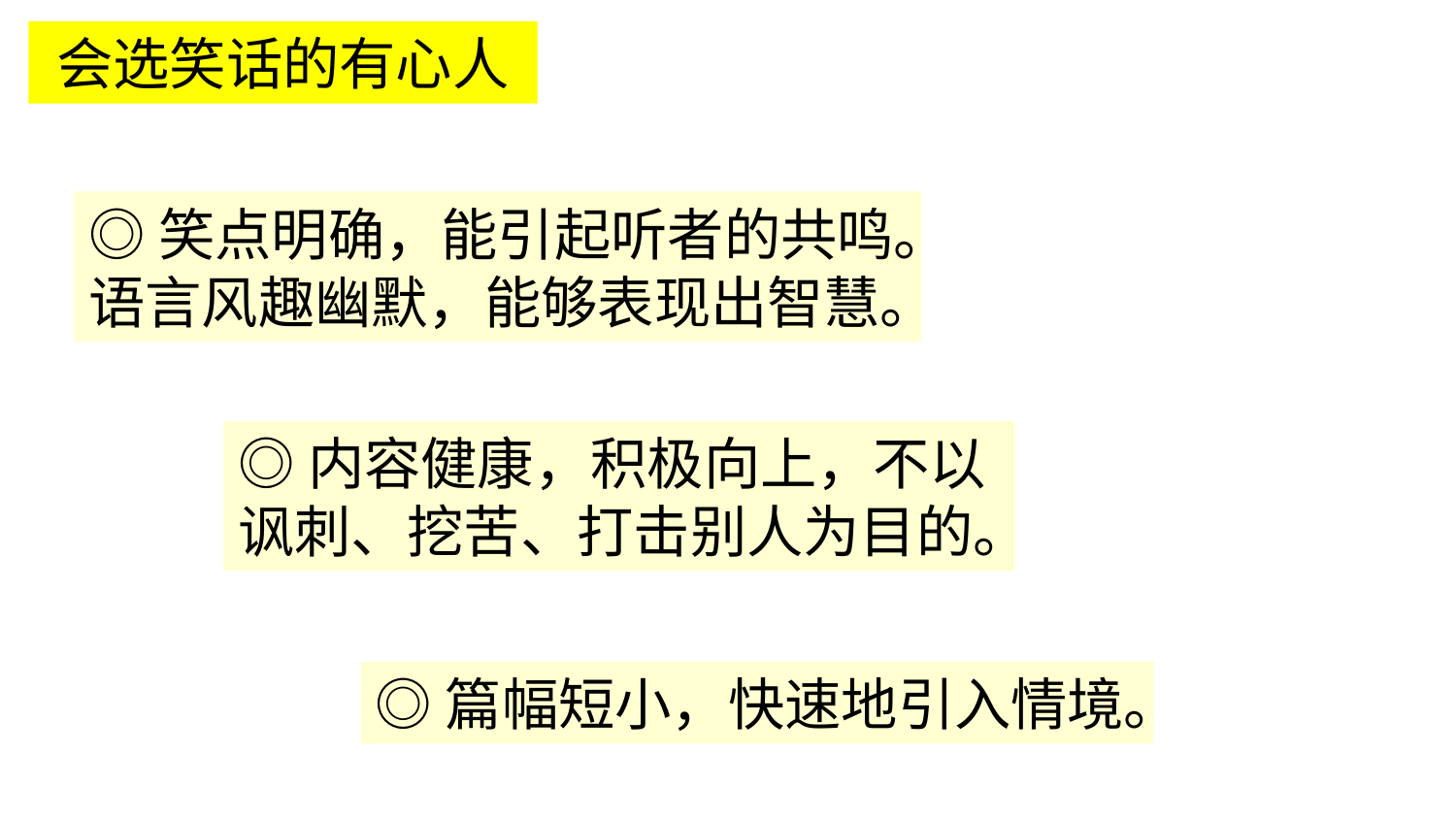

会选笑话的有心人
◎笑点明确，能引起听者的共鸣。语言风趣幽默，能够表现出智慧。
◎内容健康，积极向上，不以讽刺、挖苦、打击别人为目的。
◎篇幅短小，快速地引入情境。